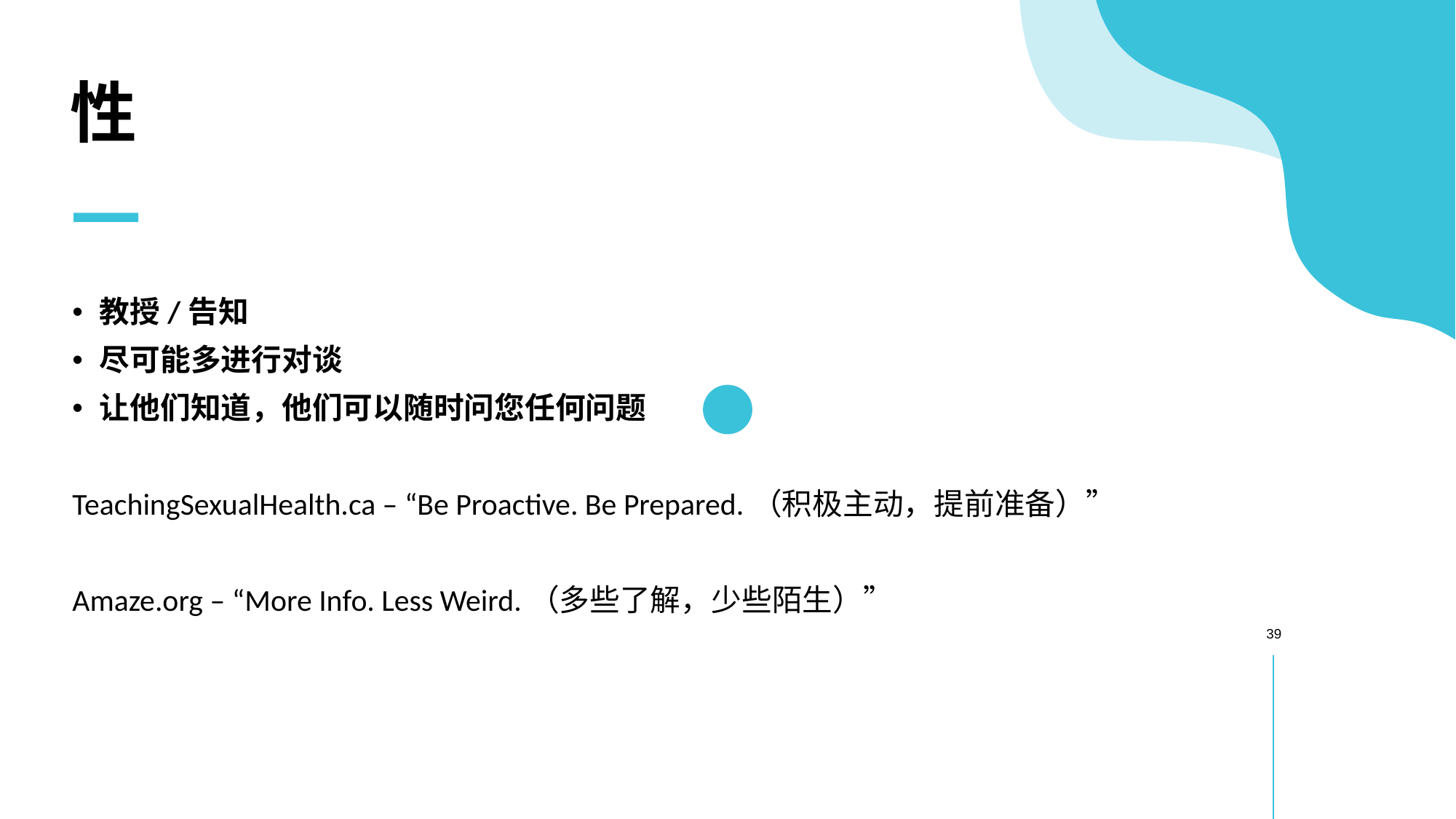

# 性

教授/告知
尽可能多进行对谈
让他们知道，他们可以随时问您任何问题

TeachingSexualHealth.ca – “Be Proactive. Be Prepared.（积极主动，提前准备）”

Amaze.org – “More Info. Less Weird.（多些了解，少些陌生）”

39